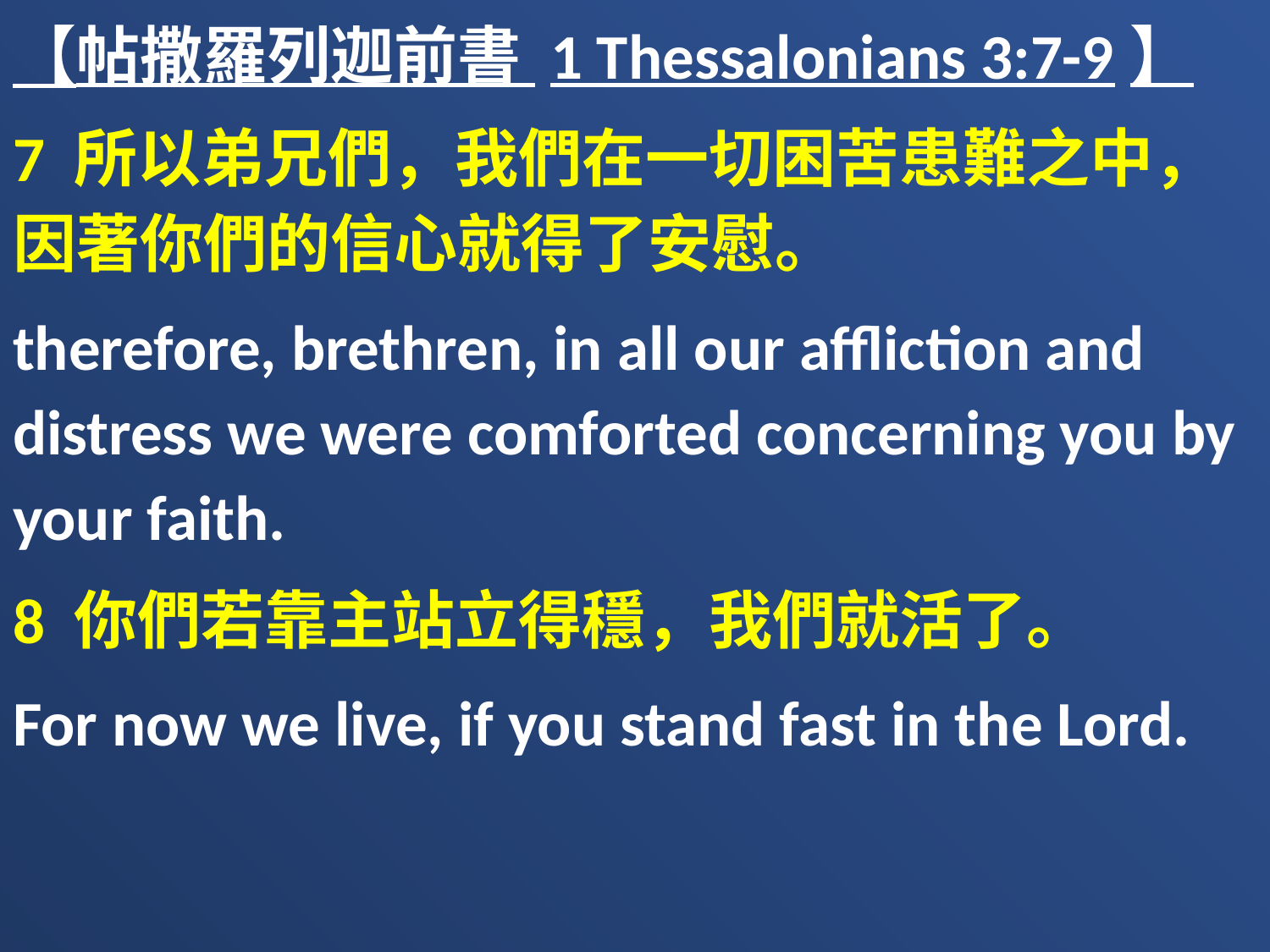

【帖撒羅列迦前書 1 Thessalonians 3:7-9】
7 所以弟兄們，我們在一切困苦患難之中，因著你們的信心就得了安慰。
therefore, brethren, in all our affliction and distress we were comforted concerning you by your faith.
8 你們若靠主站立得穩，我們就活了。
For now we live, if you stand fast in the Lord.